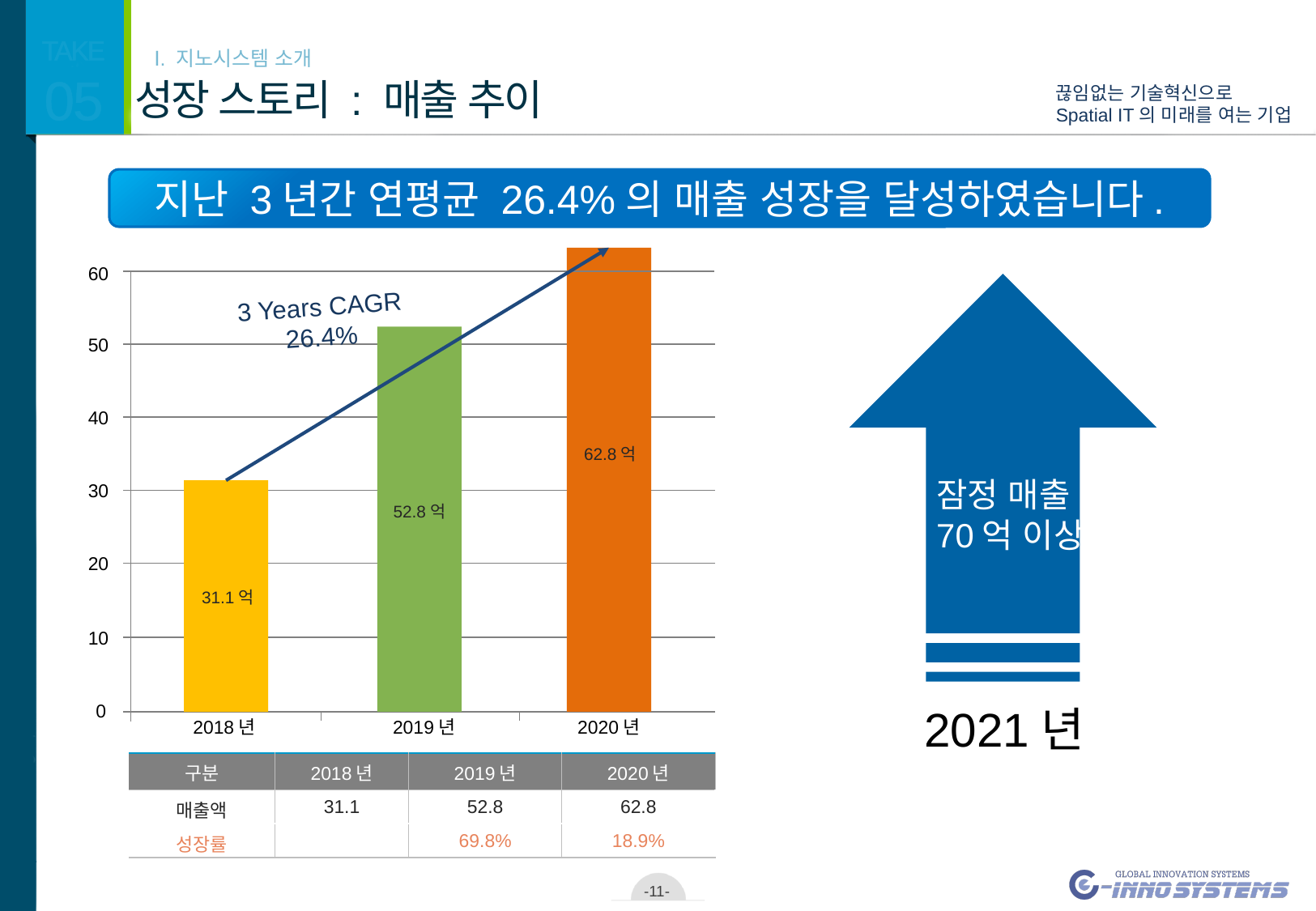

05
성장 스토리 : 매출 추이
지난 3년간 연평균 26.4%의 매출 성장을 달성하였습니다.

60

50
40
62.8억
30

52.8억
20
31.1억
10
0
2018년
2019년
2020년
3 Years CAGR 26.4%

잠정 매출 70억 이상
2021년
| 구분 | 2018년 | 2019년 | 2020년 |
| --- | --- | --- | --- |
| 매출액 | 31.1 | 52.8 | 62.8 |
| 성장률 |  | 69.8% | 18.9% |